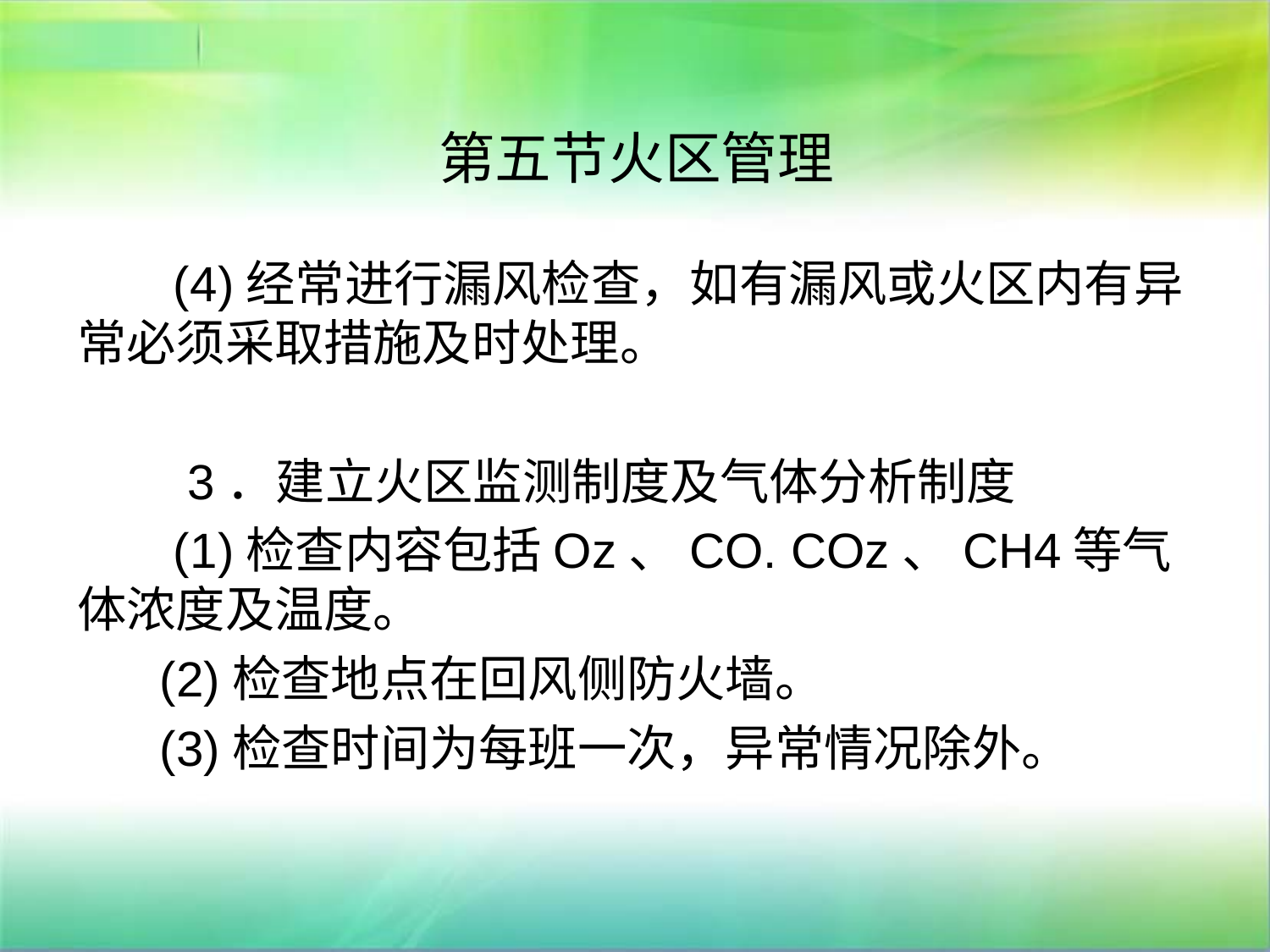

# 第五节火区管理
       (4)经常进行漏风检查，如有漏风或火区内有异常必须采取措施及时处理。

        3．建立火区监测制度及气体分析制度
       (1)检查内容包括Oz、CO. COz、CH4等气体浓度及温度。
      (2)检查地点在回风侧防火墙。
      (3)检查时间为每班一次，异常情况除外。